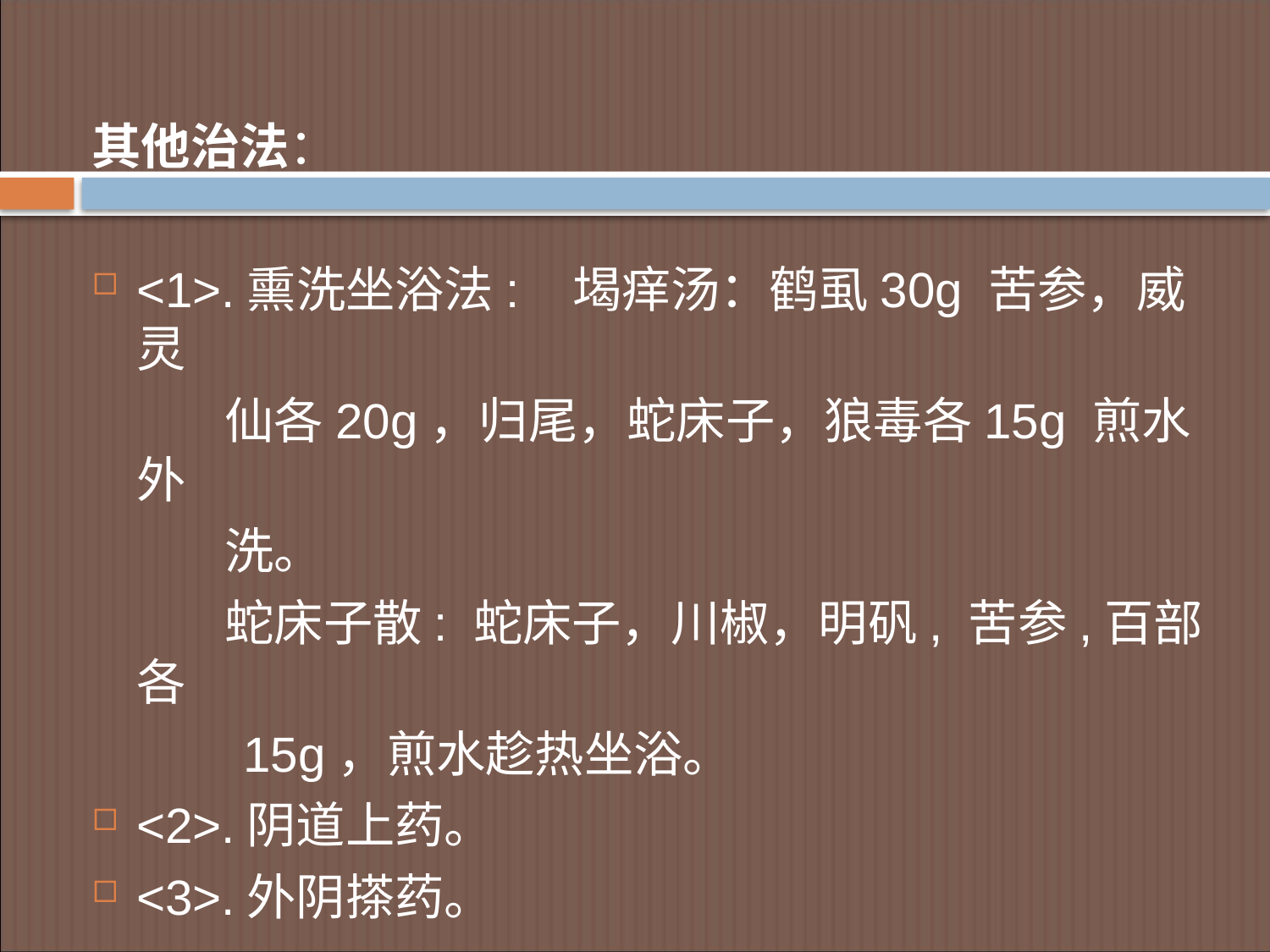

其他治法：

<1>.熏洗坐浴法:   堨痒汤：鹤虱30g 苦参，威灵
           仙各20g，归尾，蛇床子，狼毒各15g 煎水外
           洗。
           蛇床子散: 蛇床子，川椒，明矾, 苦参,百部各
           15g，煎水趁热坐浴。
<2>.阴道上药。
<3>.外阴搽药。